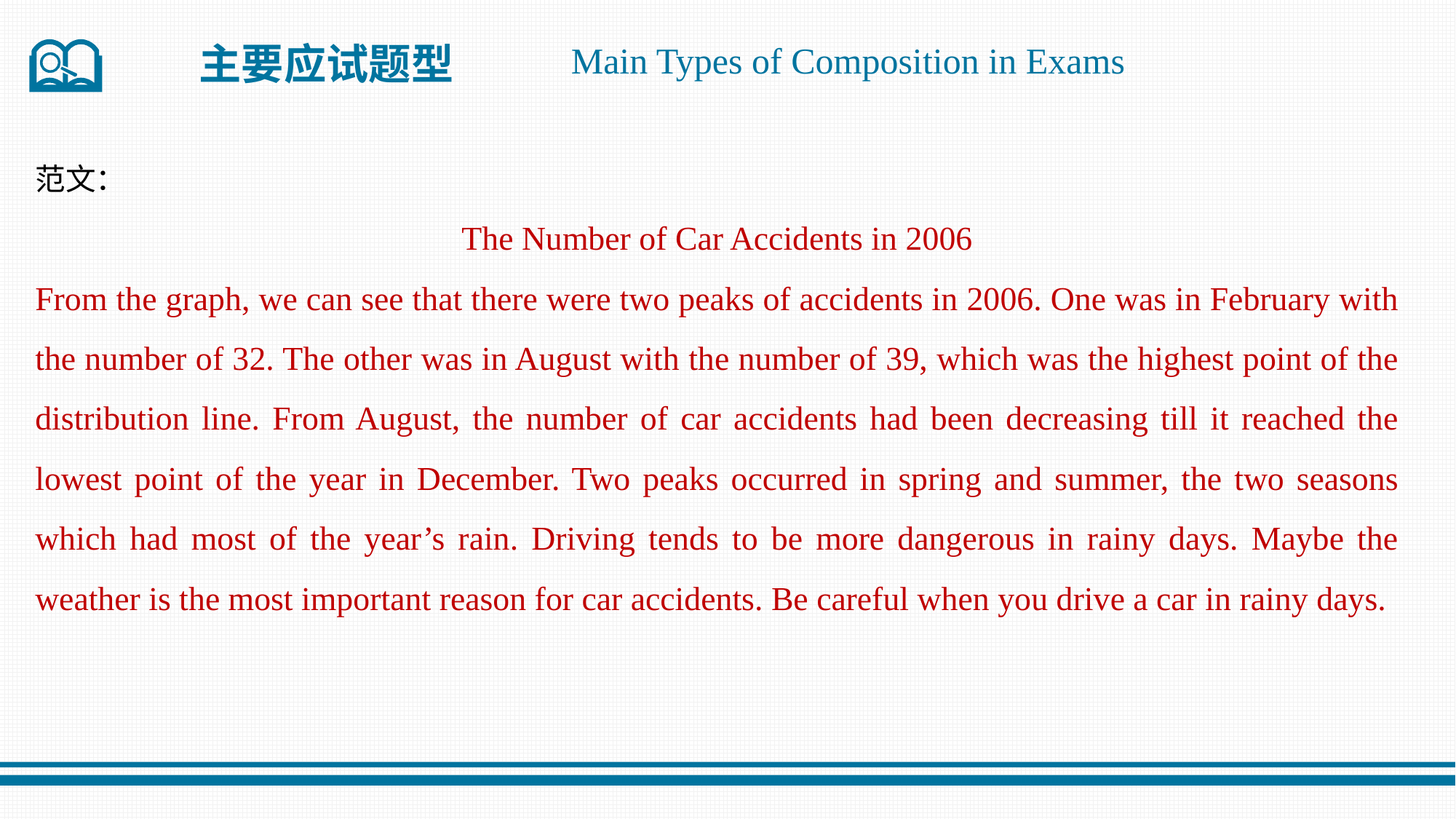

主要应试题型
Main Types of Composition in Exams
范文：
The Number of Car Accidents in 2006
From the graph, we can see that there were two peaks of accidents in 2006. One was in February with the number of 32. The other was in August with the number of 39, which was the highest point of the distribution line. From August, the number of car accidents had been decreasing till it reached the lowest point of the year in December. Two peaks occurred in spring and summer, the two seasons which had most of the year’s rain. Driving tends to be more dangerous in rainy days. Maybe the weather is the most important reason for car accidents. Be careful when you drive a car in rainy days.